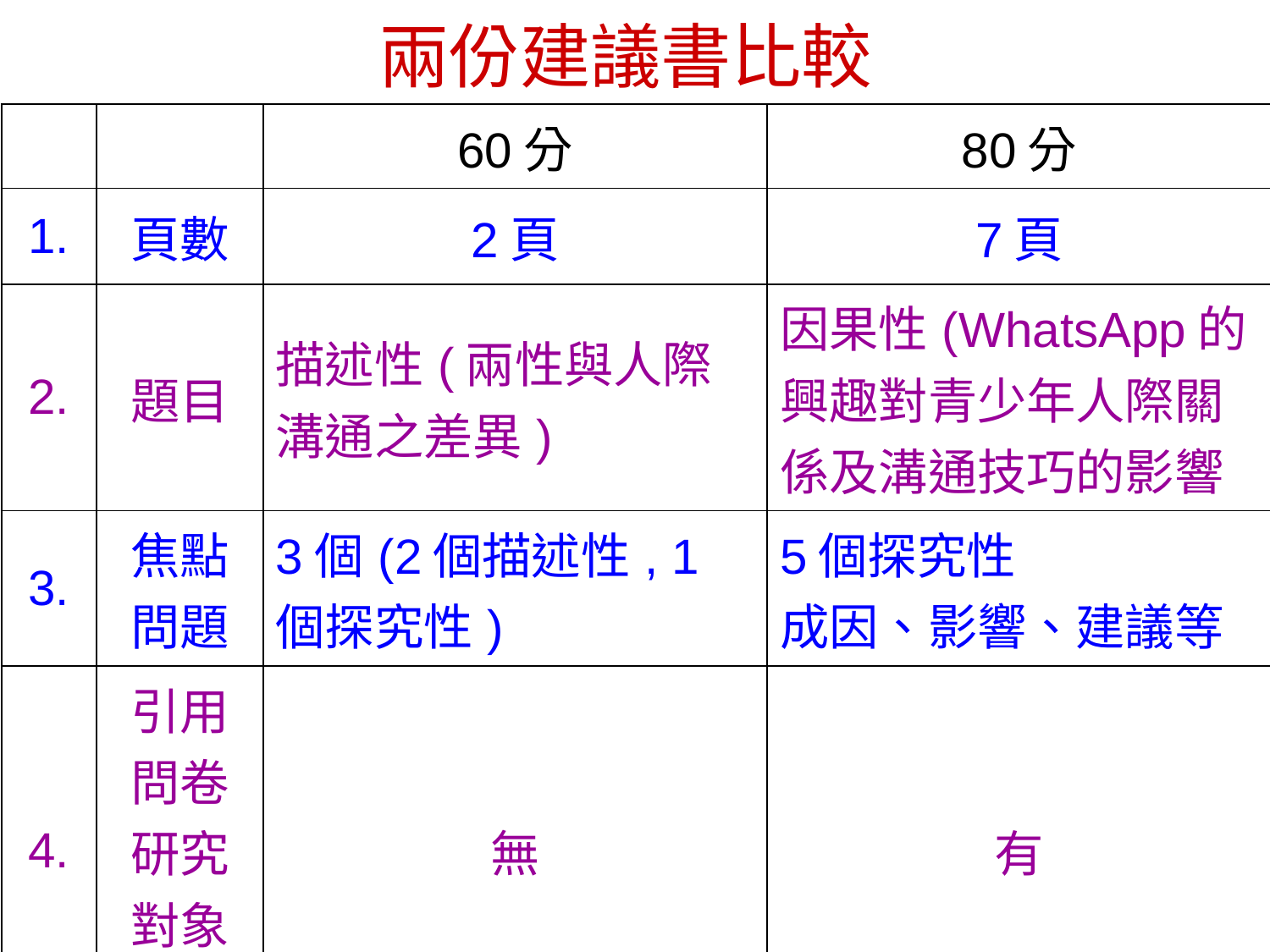

# 兩份建議書比較
|  |  | 60分 | 80分 |
| --- | --- | --- | --- |
| 1. | 頁數 | 2頁 | 7頁 |
| 2. | 題目 | 描述性(兩性與人際溝通之差異) | 因果性(WhatsApp的興趣對青少年人際關係及溝通技巧的影響 |
| 3. | 焦點問題 | 3個(2個描述性, 1個探究性) | 5個探究性 成因、影響、建議等 |
| 4. | 引用問卷 研究對象方法 | 無 | 有 |